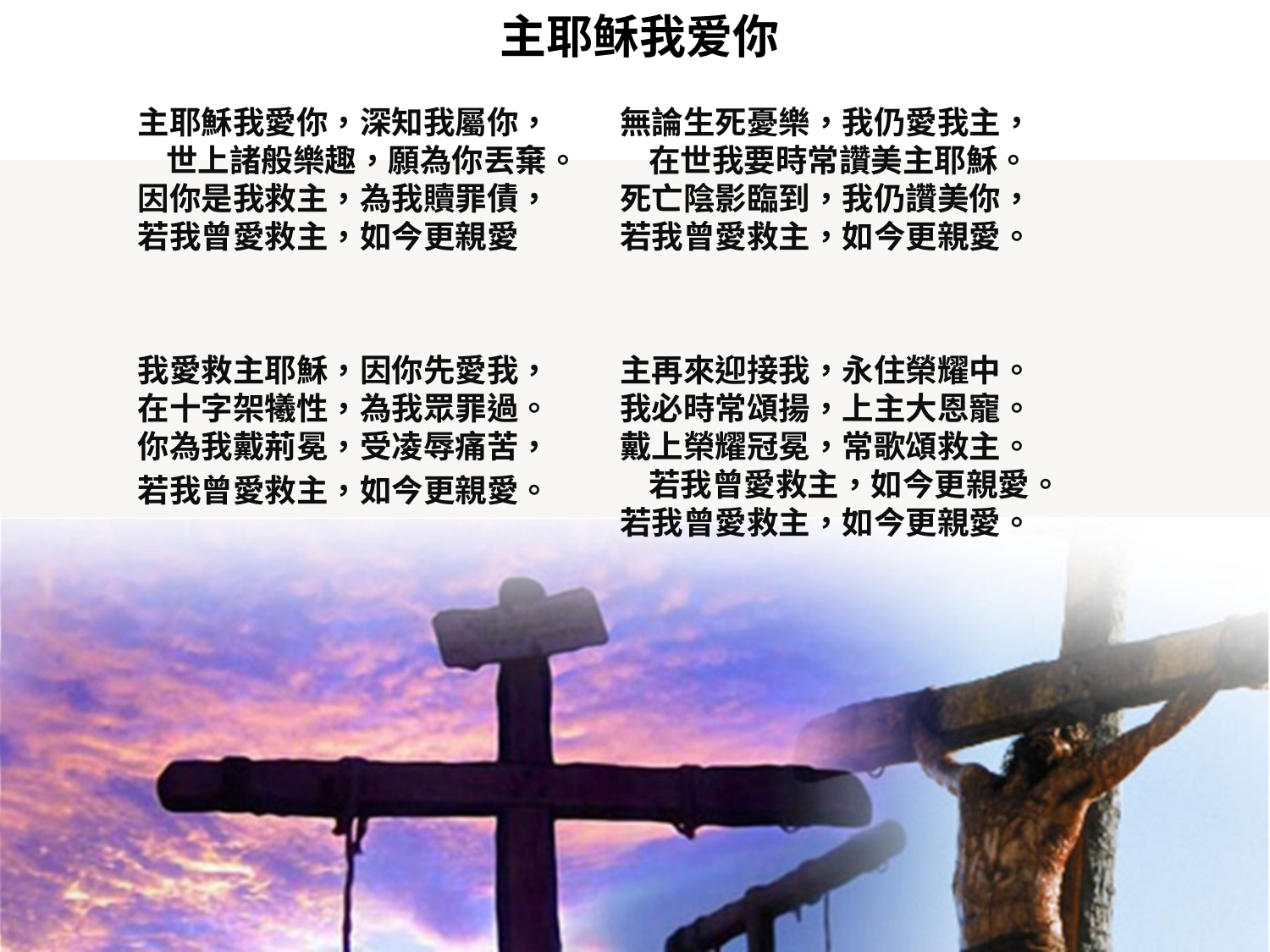

# 主耶稣我爱你
主耶穌我愛你，深知我屬你，              世上諸般樂趣，願為你丟棄。
因你是我救主，為我贖罪債，          若我曾愛救主，如今更親愛

我愛救主耶穌，因你先愛我，          在十字架犧性，為我眾罪過。
你為我戴荊冕，受凌辱痛苦，
若我曾愛救主，如今更親愛。

無論生死憂樂，我仍愛我主，              在世我要時常讚美主耶穌。
死亡陰影臨到，我仍讚美你，          若我曾愛救主，如今更親愛。

主再來迎接我，永住榮耀中。          我必時常頌揚，上主大恩寵。
戴上榮耀冠冕，常歌頌救主。              若我曾愛救主，如今更親愛。
若我曾愛救主，如今更親愛。